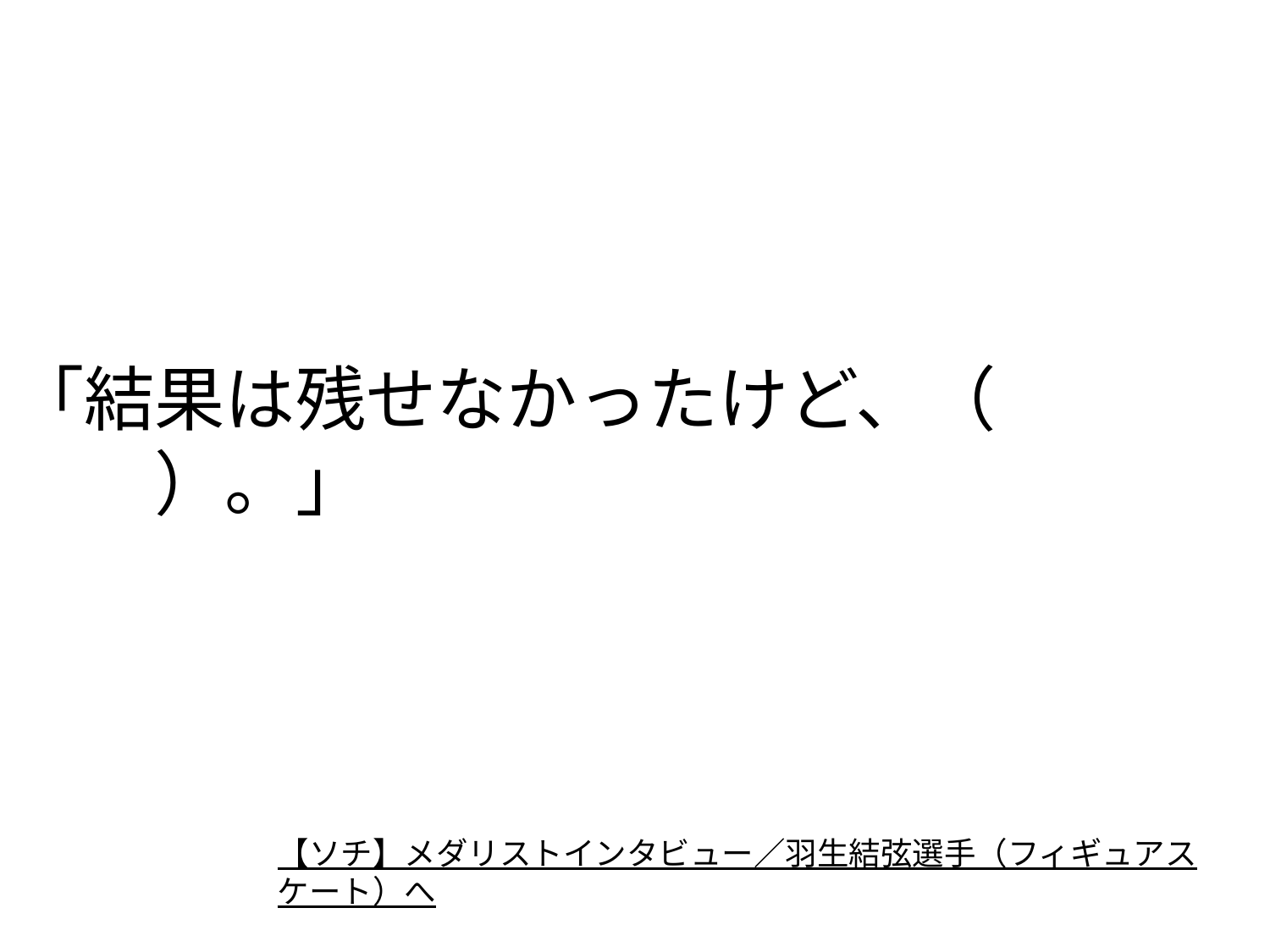

「結果は残せなかったけど、（　　　　　）。」
【ソチ】メダリストインタビュー／羽生結弦選手（フィギュアスケート）へ